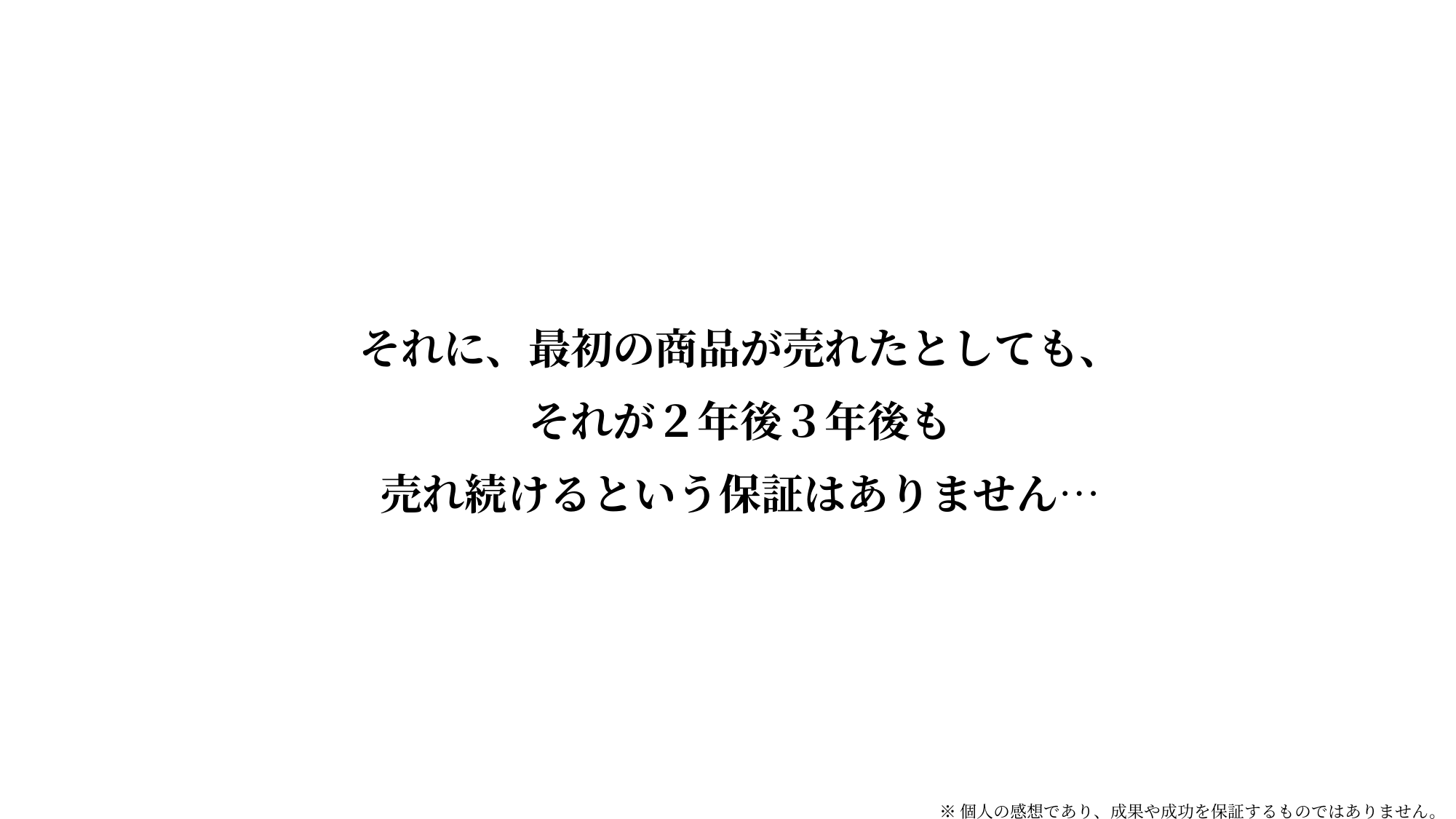

それに、最初の商品が売れたとしても、
それが２年後３年後も
売れ続けるという保証はありません…
※個人の感想であり、成果や成功を保証するものではありません。